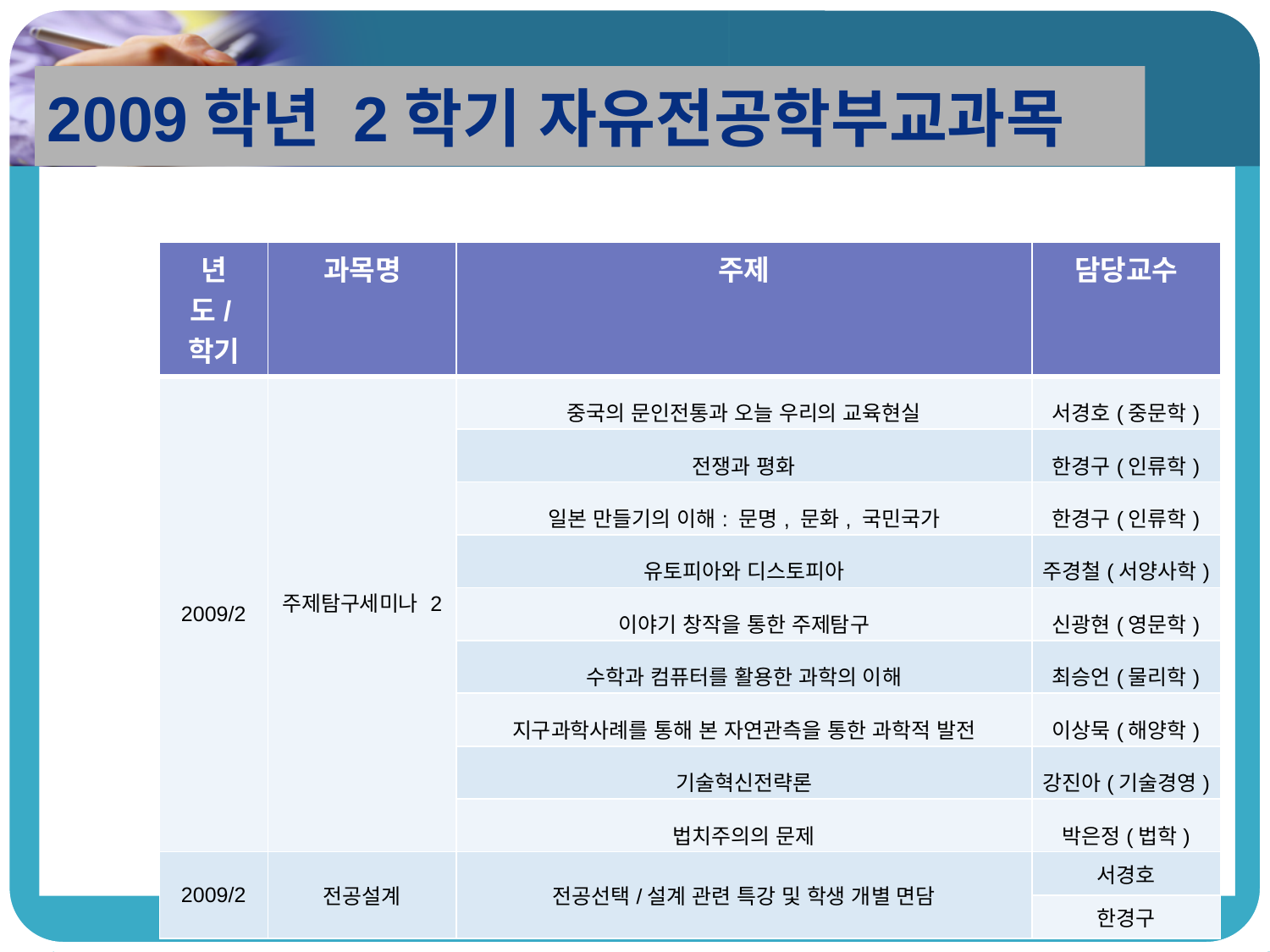

2009학년 2학기 자유전공학부교과목
| 년도/학기 | 과목명 | 주제 | 담당교수 |
| --- | --- | --- | --- |
| 2009/2 | 주제탐구세미나 2 | 중국의 문인전통과 오늘 우리의 교육현실 | 서경호(중문학) |
|  |  | 전쟁과 평화 | 한경구(인류학) |
|  |  | 일본 만들기의 이해: 문명, 문화, 국민국가 | 한경구(인류학) |
|  |  | 유토피아와 디스토피아 | 주경철(서양사학) |
|  |  | 이야기 창작을 통한 주제탐구 | 신광현(영문학) |
|  |  | 수학과 컴퓨터를 활용한 과학의 이해 | 최승언(물리학) |
|  |  | 지구과학사례를 통해 본 자연관측을 통한 과학적 발전 | 이상묵(해양학) |
|  |  | 기술혁신전략론 | 강진아(기술경영) |
|  |  | 법치주의의 문제 | 박은정(법학) |
| 2009/2 | 전공설계 | 전공선택/설계 관련 특강 및 학생 개별 면담 | 서경호 |
|  |  |  | 한경구 |